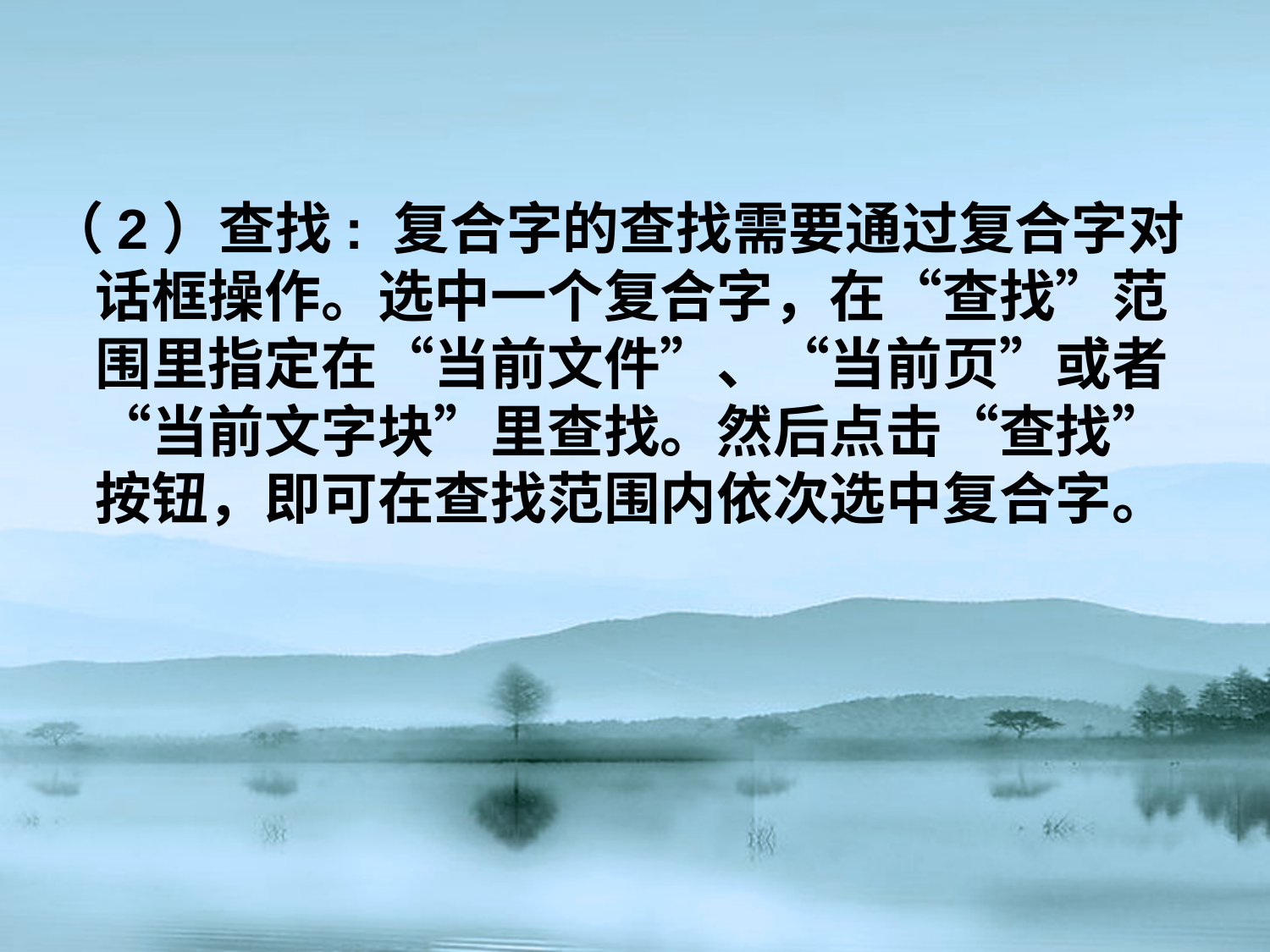

#
（2）查找: 复合字的查找需要通过复合字对话框操作。选中一个复合字，在“查找”范围里指定在“当前文件”、“当前页”或者“当前文字块”里查找。然后点击“查找”按钮，即可在查找范围内依次选中复合字。